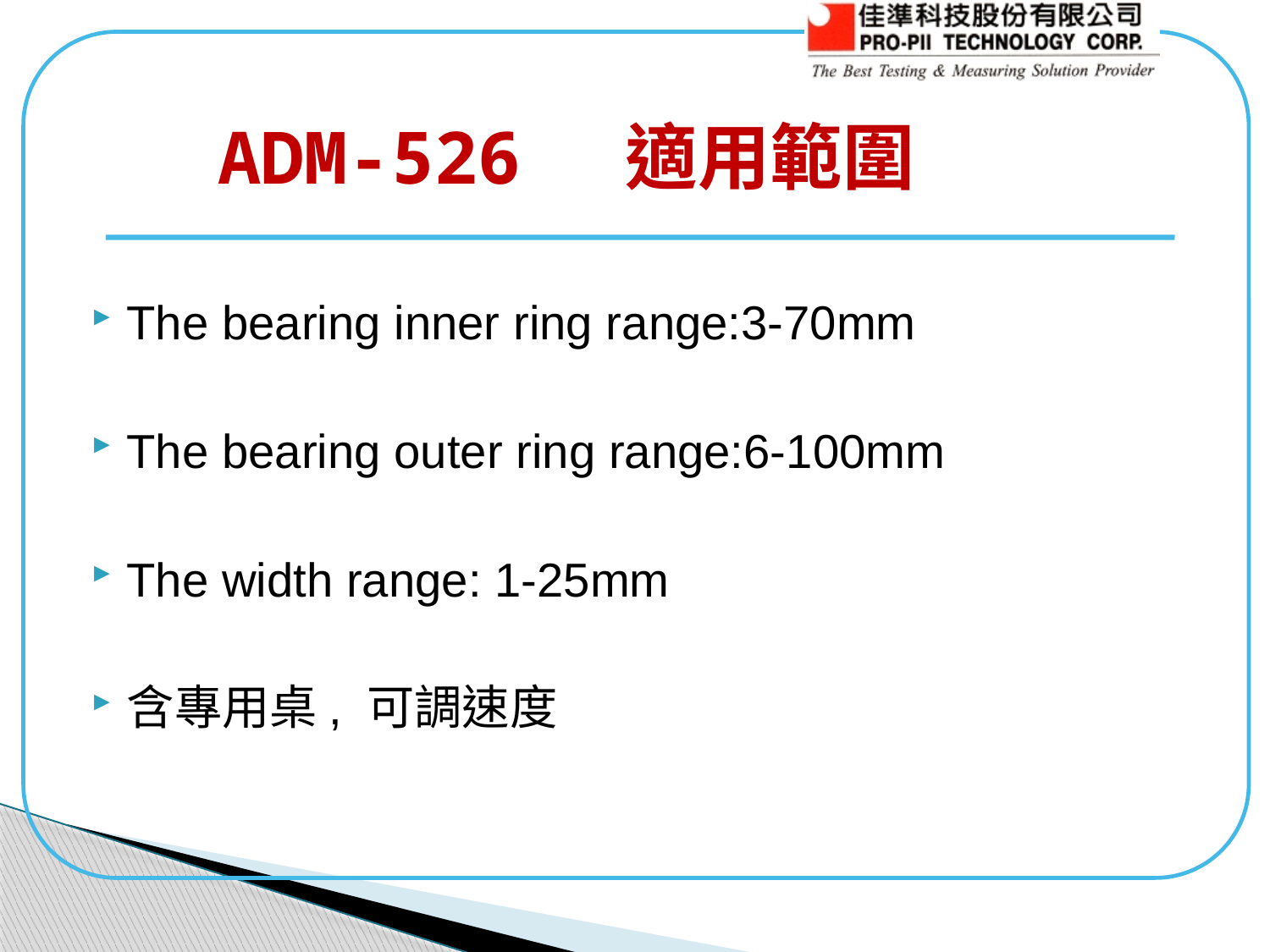

# ADM-526  適用範圍
The bearing inner ring range:3-70mm

The bearing outer ring range:6-100mm

The width range: 1-25mm

含專用桌, 可調速度